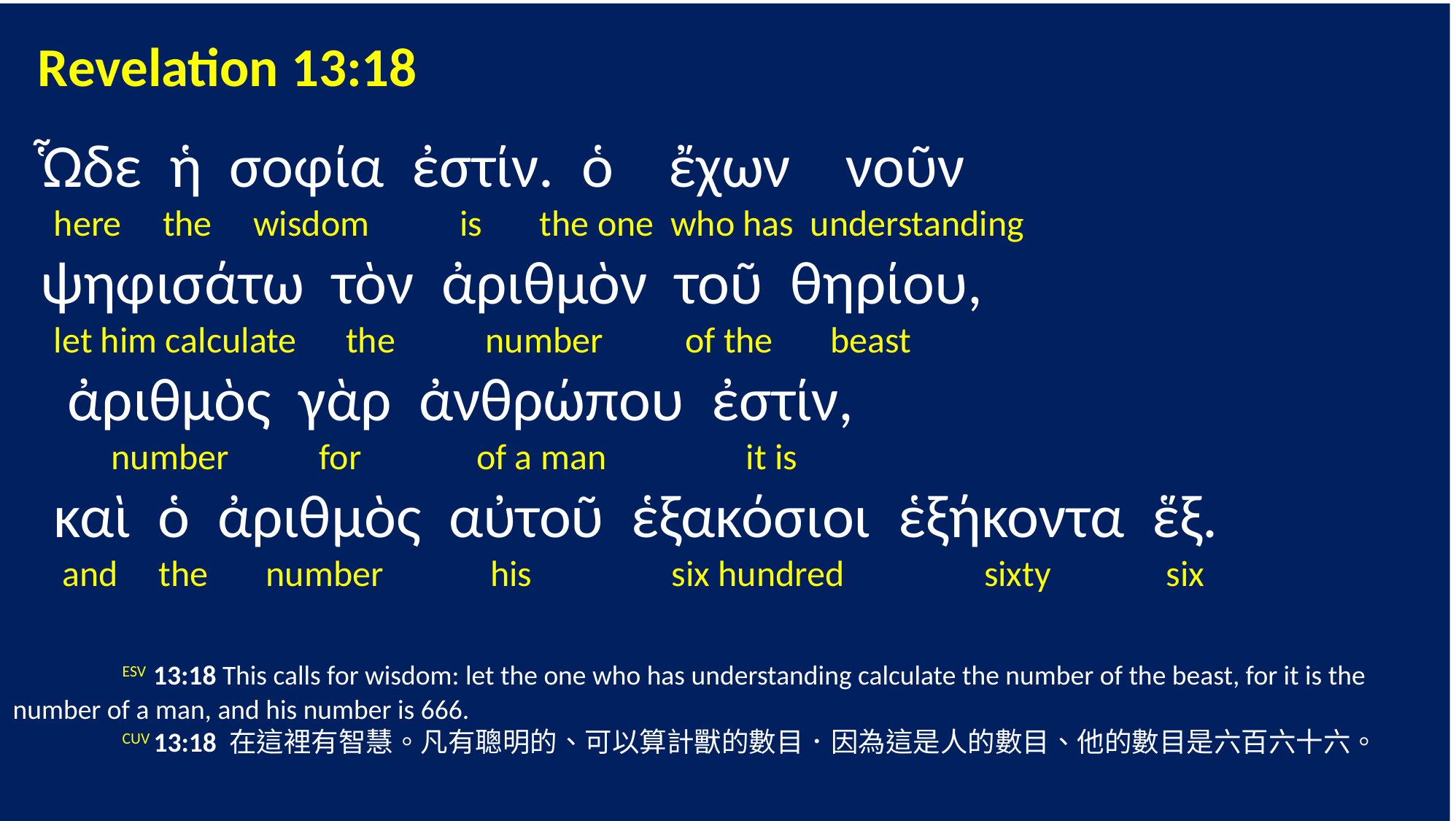

Revelation 13:18

  Ὧδε  ἡ  σοφία  ἐστίν.  ὁ    ἔχων    νοῦν
     here     the     wisdom           is       the one  who has  understanding
  ψηφισάτω  τὸν  ἀριθμὸν  τοῦ  θηρίου,
     let him calculate      the           number          of the       beast
    ἀριθμὸς  γὰρ  ἀνθρώπου  ἐστίν,
            number           for              of a man                 it is
   καὶ  ὁ  ἀριθμὸς  αὐτοῦ  ἑξακόσιοι  ἑξήκοντα  ἕξ.
      and     the       number             his                 six hundred                 sixty              six

	ESV  13:18 This calls for wisdom: let the one who has understanding calculate the number of the beast, for it is the number of a man, and his number is 666.
	CUV 13:18 在這裡有智慧。凡有聰明的、可以算計獸的數目．因為這是人的數目、他的數目是六百六十六。